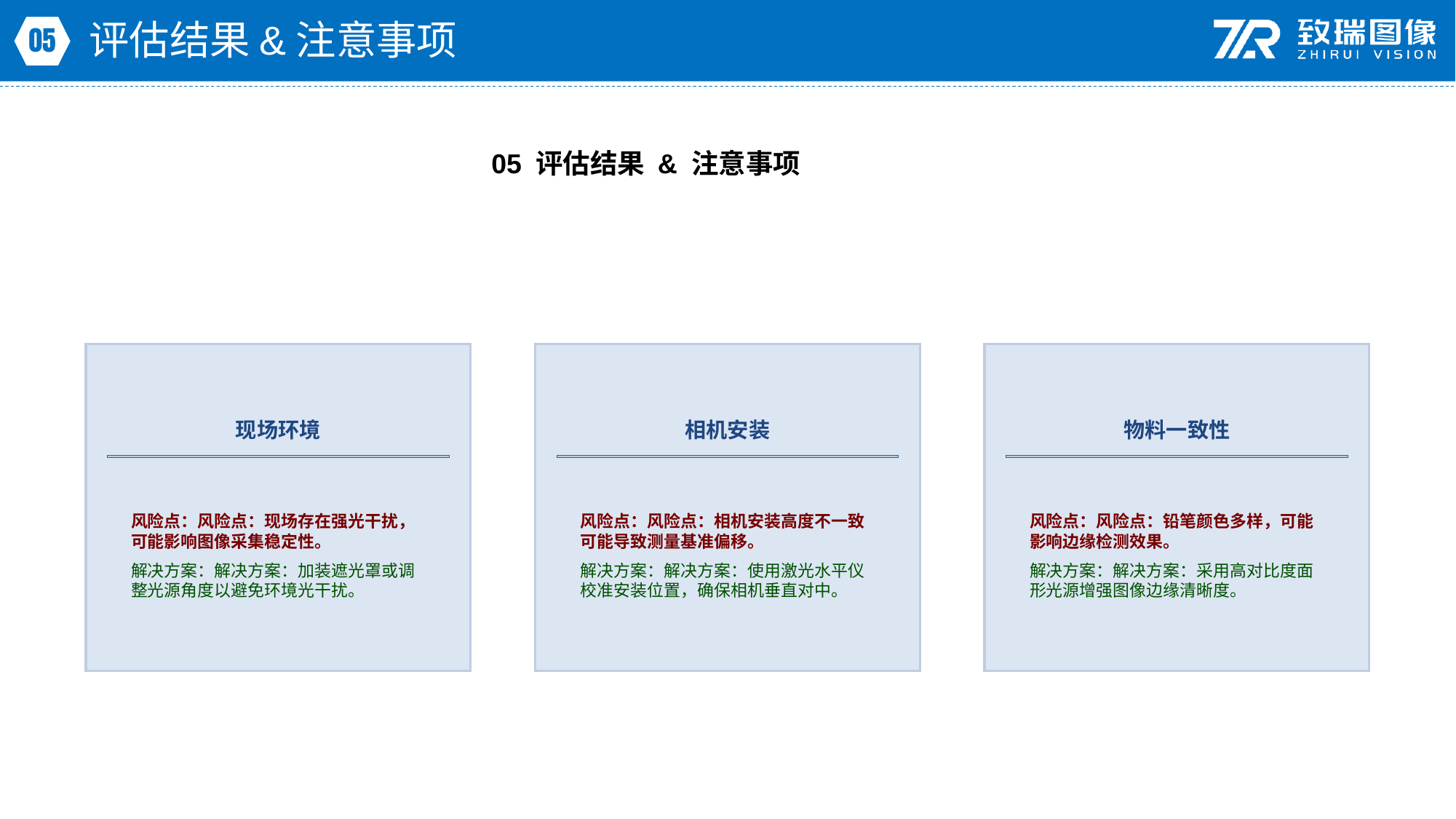

评估结果&注意事项
05

05 评估结果 & 注意事项

现场环境

相机安装

物料一致性

风险点：风险点：现场存在强光干扰，可能影响图像采集稳定性。
解决方案：解决方案：加装遮光罩或调整光源角度以避免环境光干扰。

风险点：风险点：相机安装高度不一致可能导致测量基准偏移。
解决方案：解决方案：使用激光水平仪校准安装位置，确保相机垂直对中。

风险点：风险点：铅笔颜色多样，可能影响边缘检测效果。
解决方案：解决方案：采用高对比度面形光源增强图像边缘清晰度。